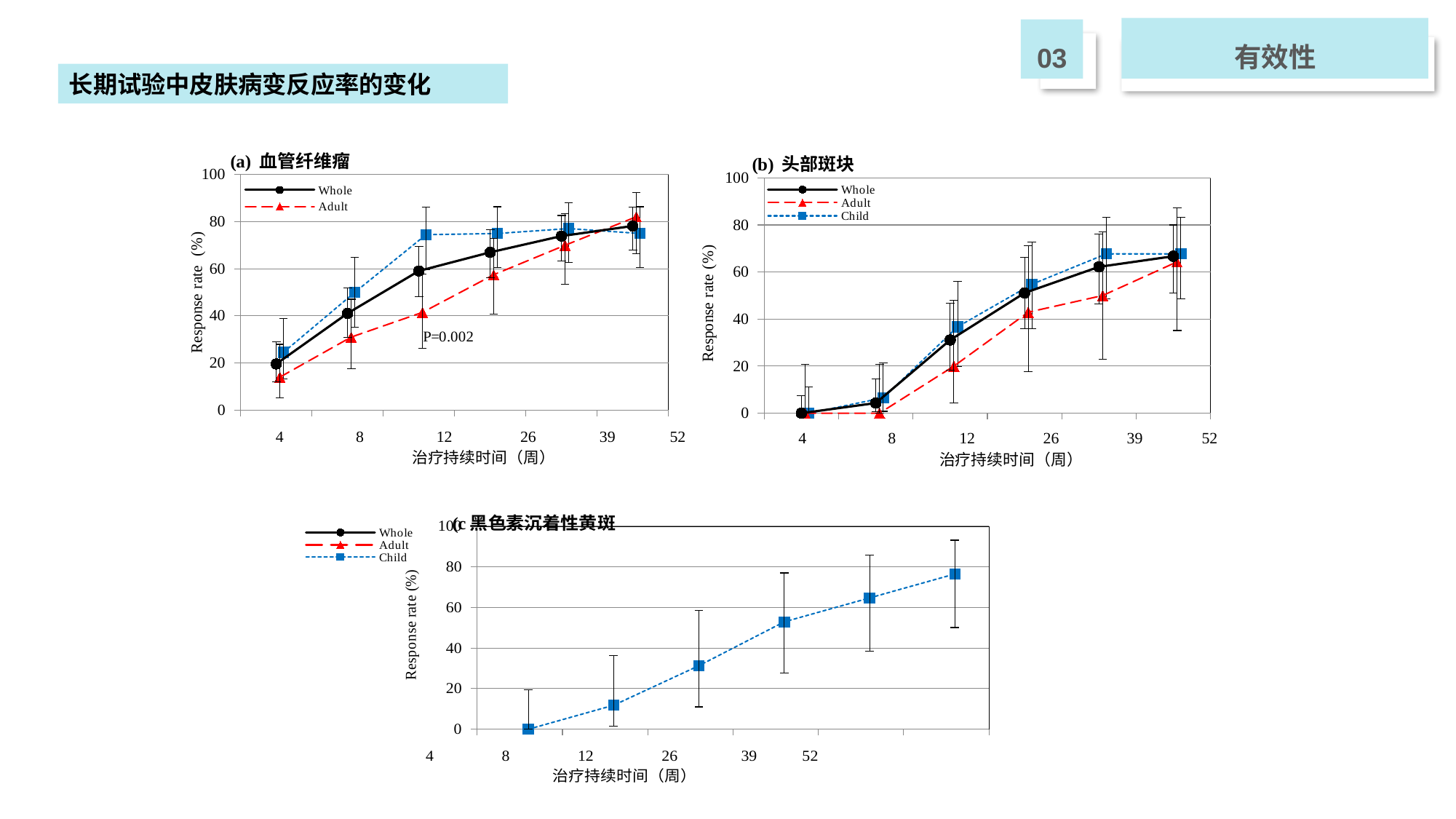

有效性
03

长期试验中皮肤病变反应率的变化

### Chart: (b) 头部斑块

| Category | Whole | Adult | Child |
|---|---|---|---|

### Chart: (a) 血管纤维瘤

| Category | Whole | Adult | Child |
|---|---|---|---|

### Chart: (c黑色素沉着性黄斑

| Category | Whole | Adult | Child |
|---|---|---|---|